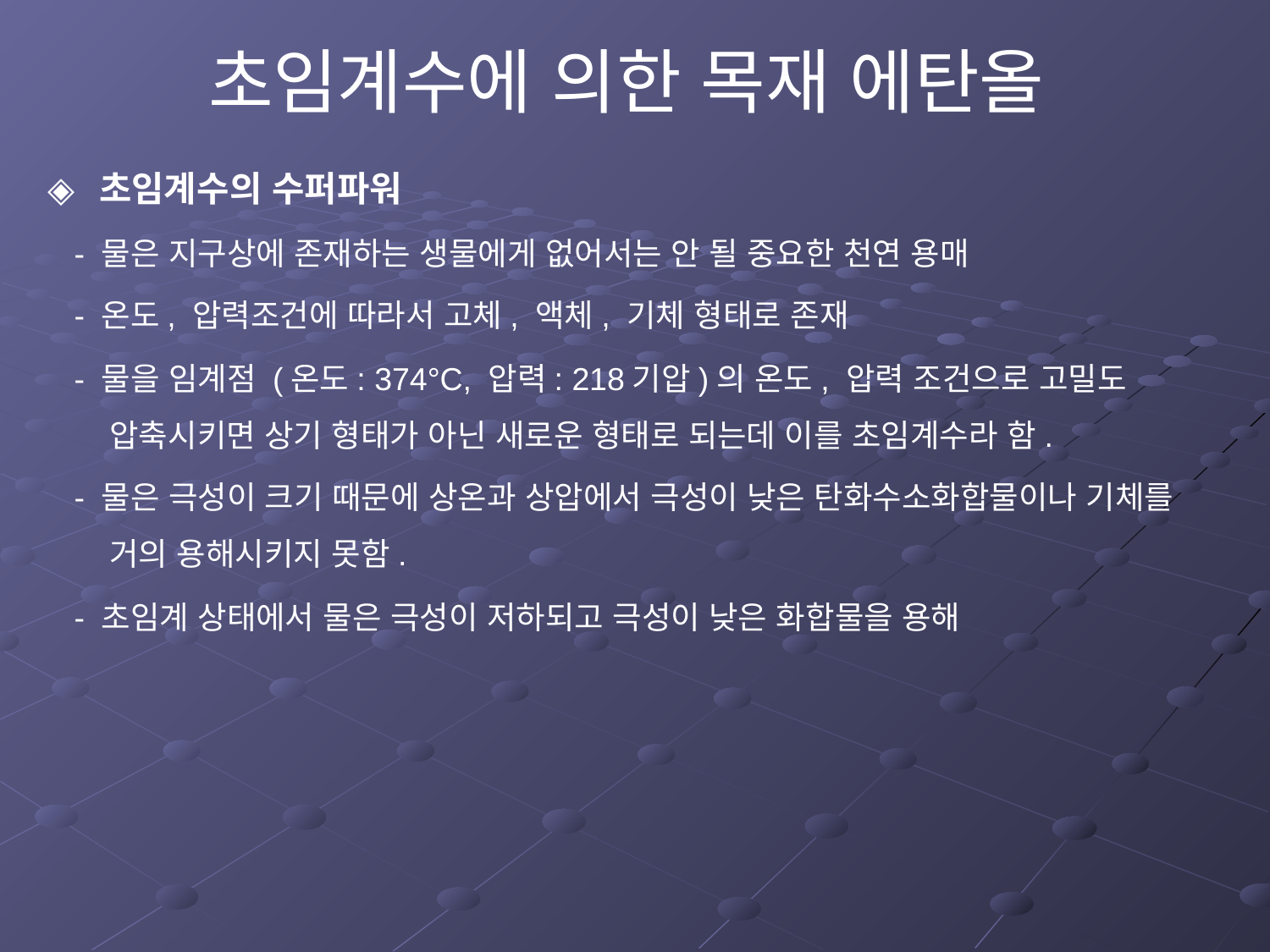

초임계수에 의한 목재 에탄올
◈  초임계수의 수퍼파워
   - 물은 지구상에 존재하는 생물에게 없어서는 안 될 중요한 천연 용매
   - 온도, 압력조건에 따라서 고체, 액체, 기체 형태로 존재
   - 물을 임계점 (온도: 374°C, 압력: 218기압)의 온도, 압력 조건으로 고밀도 압축시키면 상기 형태가 아닌 새로운 형태로 되는데 이를 초임계수라 함.
   - 물은 극성이 크기 때문에 상온과 상압에서 극성이 낮은 탄화수소화합물이나 기체를 거의 용해시키지 못함.
   - 초임계 상태에서 물은 극성이 저하되고 극성이 낮은 화합물을 용해